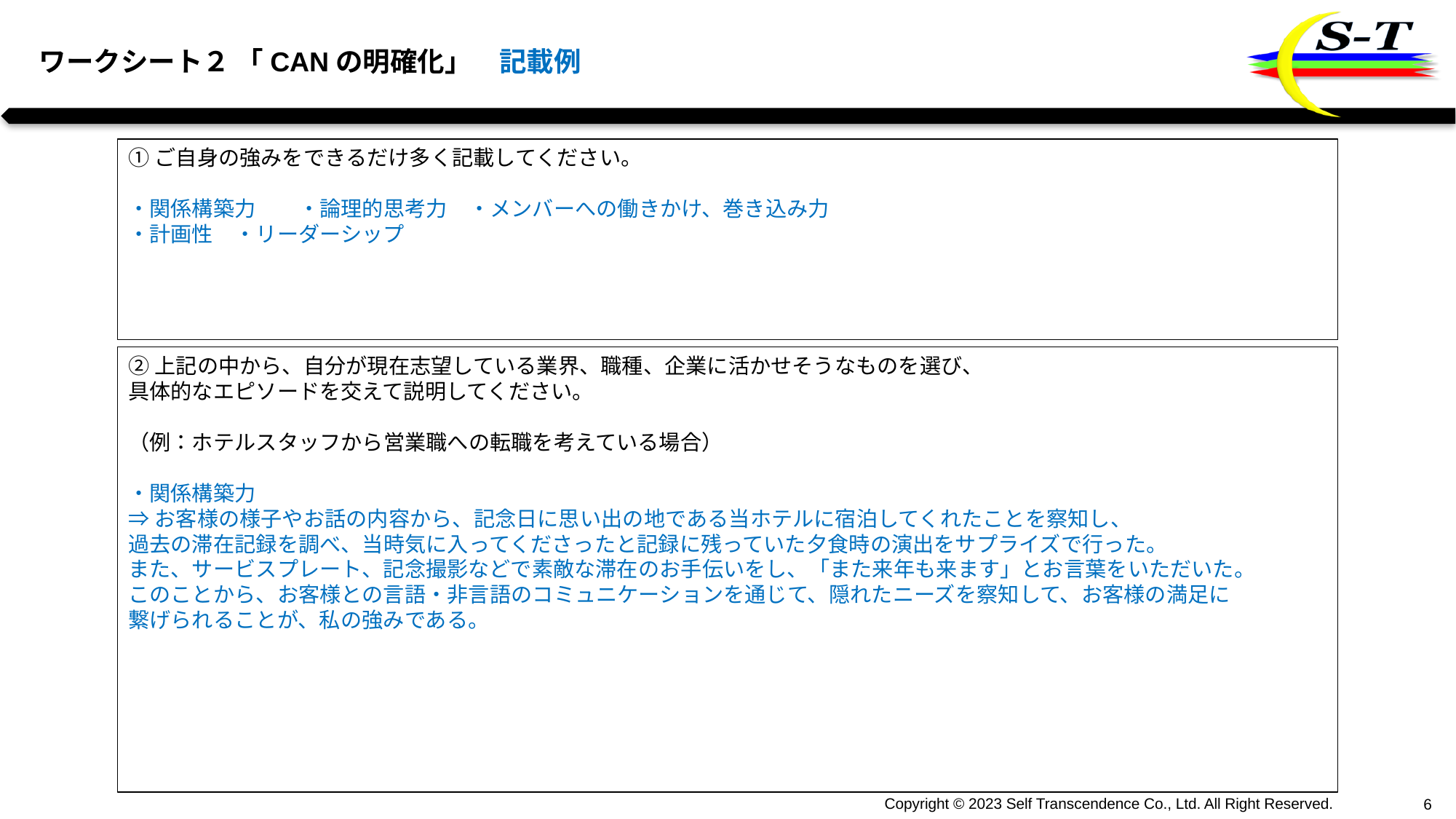

ワークシート２ 「CANの明確化」　記載例
①ご自身の強みをできるだけ多く記載してください。

・関係構築力　　・論理的思考力　・メンバーへの働きかけ、巻き込み力
・計画性　・リーダーシップ

②上記の中から、自分が現在志望している業界、職種、企業に活かせそうなものを選び、
具体的なエピソードを交えて説明してください。

（例：ホテルスタッフから営業職への転職を考えている場合）

・関係構築力
⇒お客様の様子やお話の内容から、記念日に思い出の地である当ホテルに宿泊してくれたことを察知し、
過去の滞在記録を調べ、当時気に入ってくださったと記録に残っていた夕食時の演出をサプライズで行った。
また、サービスプレート、記念撮影などで素敵な滞在のお手伝いをし、「また来年も来ます」とお言葉をいただいた。
このことから、お客様との言語・非言語のコミュニケーションを通じて、隠れたニーズを察知して、お客様の満足に
繋げられることが、私の強みである。

6
Copyright © 2023 Self Transcendence Co., Ltd. All Right Reserved.